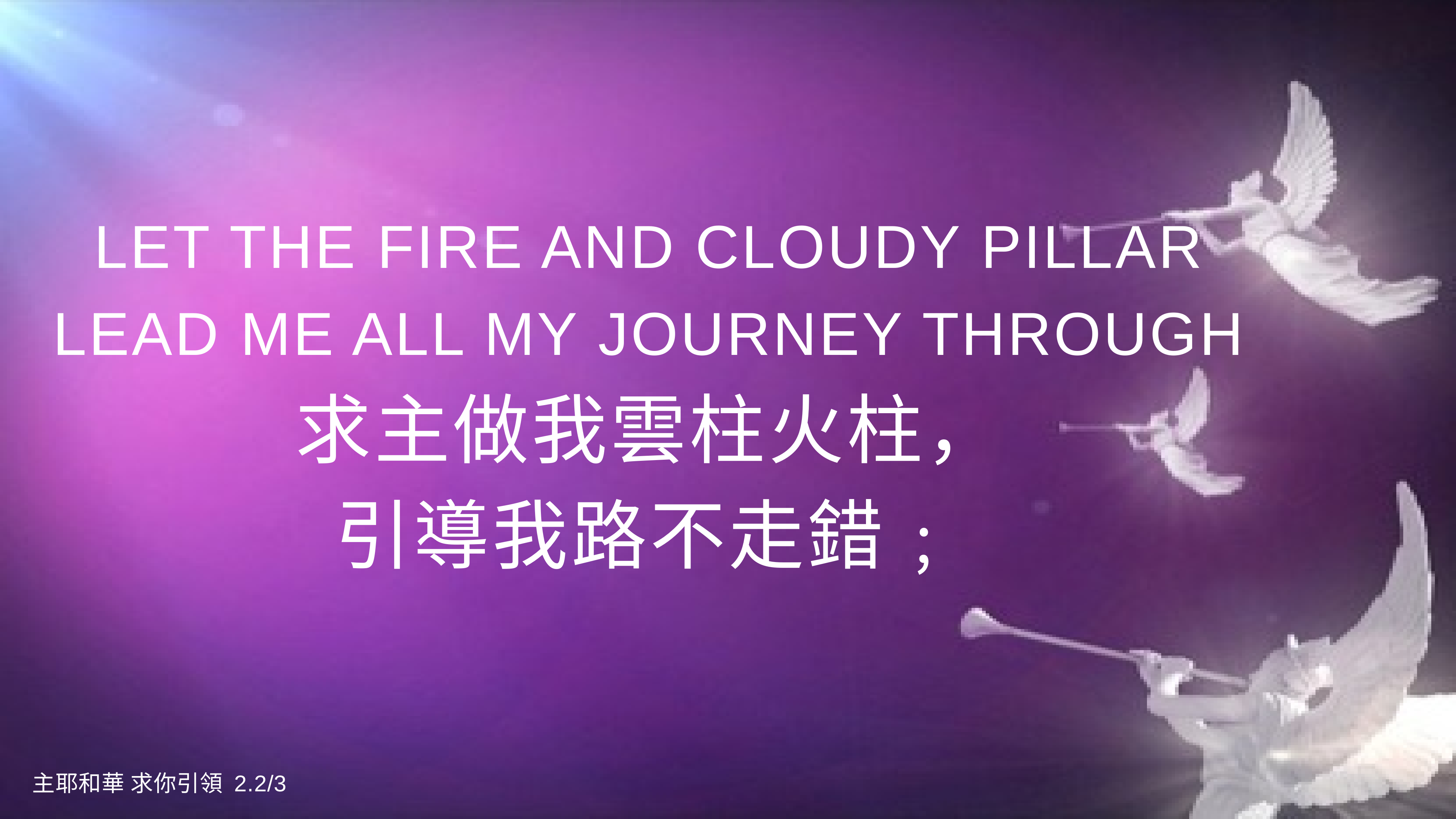

Let the fire and cloudy pillar
Lead me all my journey through
求主做我雲柱火柱，
引導我路不走錯﹔
主耶和華 求你引領 2.2/3